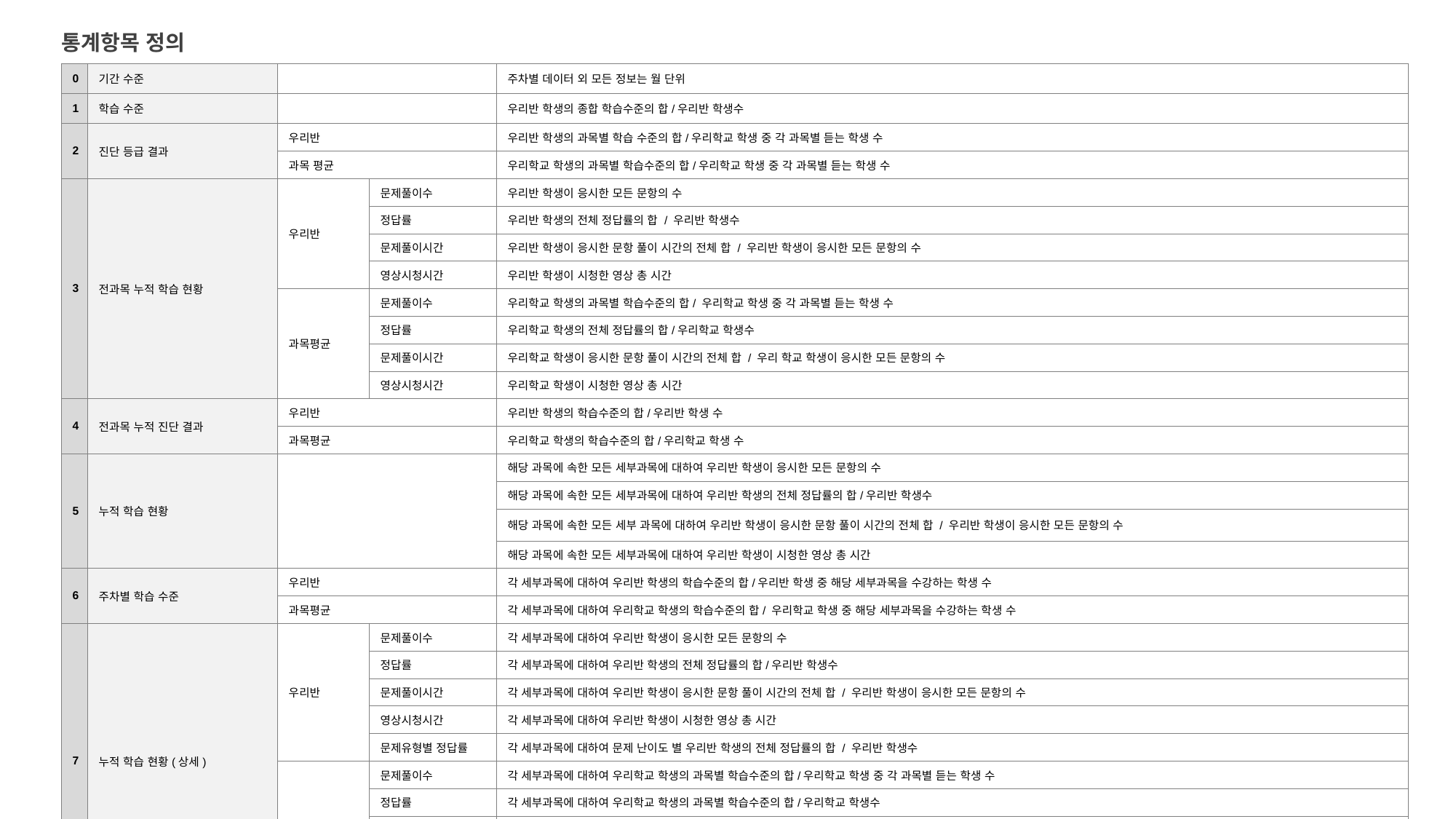

통계항목 정의
| 0 | 기간 수준 |  |  | 주차별 데이터 외 모든 정보는 월 단위 |
| --- | --- | --- | --- | --- |
| 1 | 학습 수준 |  |  | 우리반 학생의 종합 학습수준의 합/우리반 학생수 |
| 2 | 진단 등급 결과 | 우리반 |  | 우리반 학생의 과목별 학습 수준의 합/우리학교 학생 중 각 과목별 듣는 학생 수 |
|  |  | 과목 평균 |  | 우리학교 학생의 과목별 학습수준의 합/우리학교 학생 중 각 과목별 듣는 학생 수 |
| 3 | 전과목 누적 학습 현황 | 우리반 | 문제풀이수 | 우리반 학생이 응시한 모든 문항의 수 |
|  |  |  | 정답률 | 우리반 학생의 전체 정답률의 합 / 우리반 학생수 |
|  |  |  | 문제풀이시간 | 우리반 학생이 응시한 문항 풀이 시간의 전체 합 / 우리반 학생이 응시한 모든 문항의 수 |
|  |  |  | 영상시청시간 | 우리반 학생이 시청한 영상 총 시간 |
|  |  | 과목평균 | 문제풀이수 | 우리학교 학생의 과목별 학습수준의 합/ 우리학교 학생 중 각 과목별 듣는 학생 수 |
|  |  |  | 정답률 | 우리학교 학생의 전체 정답률의 합/우리학교 학생수 |
|  |  |  | 문제풀이시간 | 우리학교 학생이 응시한 문항 풀이 시간의 전체 합 / 우리 학교 학생이 응시한 모든 문항의 수 |
|  |  |  | 영상시청시간 | 우리학교 학생이 시청한 영상 총 시간 |
| 4 | 전과목 누적 진단 결과 | 우리반 |  | 우리반 학생의 학습수준의 합/우리반 학생 수 |
|  |  | 과목평균 |  | 우리학교 학생의 학습수준의 합/우리학교 학생 수 |
| 5 | 누적 학습 현황 |  |  | 해당 과목에 속한 모든 세부과목에 대하여 우리반 학생이 응시한 모든 문항의 수 |
|  |  |  |  | 해당 과목에 속한 모든 세부과목에 대하여 우리반 학생의 전체 정답률의 합/우리반 학생수 |
|  |  |  |  | 해당 과목에 속한 모든 세부 과목에 대하여 우리반 학생이 응시한 문항 풀이 시간의 전체 합 / 우리반 학생이 응시한 모든 문항의 수 |
|  |  |  |  | 해당 과목에 속한 모든 세부과목에 대하여 우리반 학생이 시청한 영상 총 시간 |
| 6 | 주차별 학습 수준 | 우리반 |  | 각 세부과목에 대하여 우리반 학생의 학습수준의 합/우리반 학생 중 해당 세부과목을 수강하는 학생 수 |
|  |  | 과목평균 |  | 각 세부과목에 대하여 우리학교 학생의 학습수준의 합/ 우리학교 학생 중 해당 세부과목을 수강하는 학생 수 |
| 7 | 누적 학습 현황(상세) | 우리반 | 문제풀이수 | 각 세부과목에 대하여 우리반 학생이 응시한 모든 문항의 수 |
|  |  |  | 정답률 | 각 세부과목에 대하여 우리반 학생의 전체 정답률의 합/우리반 학생수 |
|  |  |  | 문제풀이시간 | 각 세부과목에 대하여 우리반 학생이 응시한 문항 풀이 시간의 전체 합 / 우리반 학생이 응시한 모든 문항의 수 |
|  |  |  | 영상시청시간 | 각 세부과목에 대하여 우리반 학생이 시청한 영상 총 시간 |
|  |  |  | 문제유형별 정답률 | 각 세부과목에 대하여 문제 난이도 별 우리반 학생의 전체 정답률의 합 / 우리반 학생수 |
|  |  | 과목평균 | 문제풀이수 | 각 세부과목에 대하여 우리학교 학생의 과목별 학습수준의 합/우리학교 학생 중 각 과목별 듣는 학생 수 |
|  |  |  | 정답률 | 각 세부과목에 대하여 우리학교 학생의 과목별 학습수준의 합/우리학교 학생수 |
|  |  |  | 문제풀이시간 | 각 세부과목에 대하여 우리학교 학생이 응시한 문항 풀이 시간의 전체 합 / 우리학교 학생이 응시한 모든 문항의 수 |
|  |  |  | 영상시청시간 | 각 세부과목에 대하여 우리학교 학생이 시청한 영상 총 시간 |
|  |  |  | 문제유형별 정답률 | 각 세부과목에 대하여 문제 난이도 별 우리학교 학생의 전체 정답률의 합 / 우리학교 학생 수 |